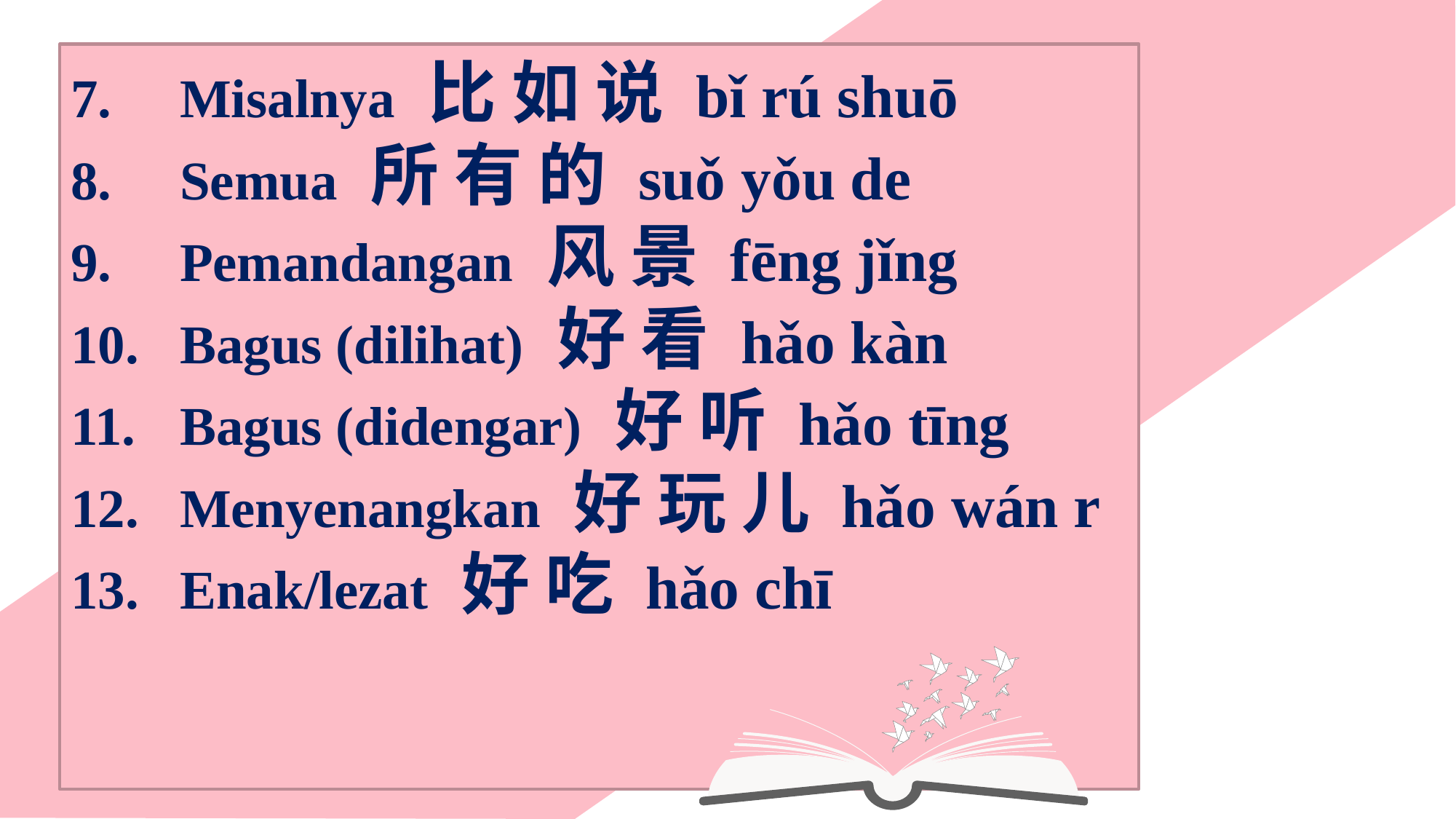

Misalnya 比 如 说 bǐ rú shuō
Semua 所 有 的 suǒ yǒu de
Pemandangan 风 景 fēng jǐng
Bagus (dilihat) 好 看 hǎo kàn
Bagus (didengar) 好 听 hǎo tīng
Menyenangkan 好 玩 儿 hǎo wán r
Enak/lezat 好 吃 hǎo chī